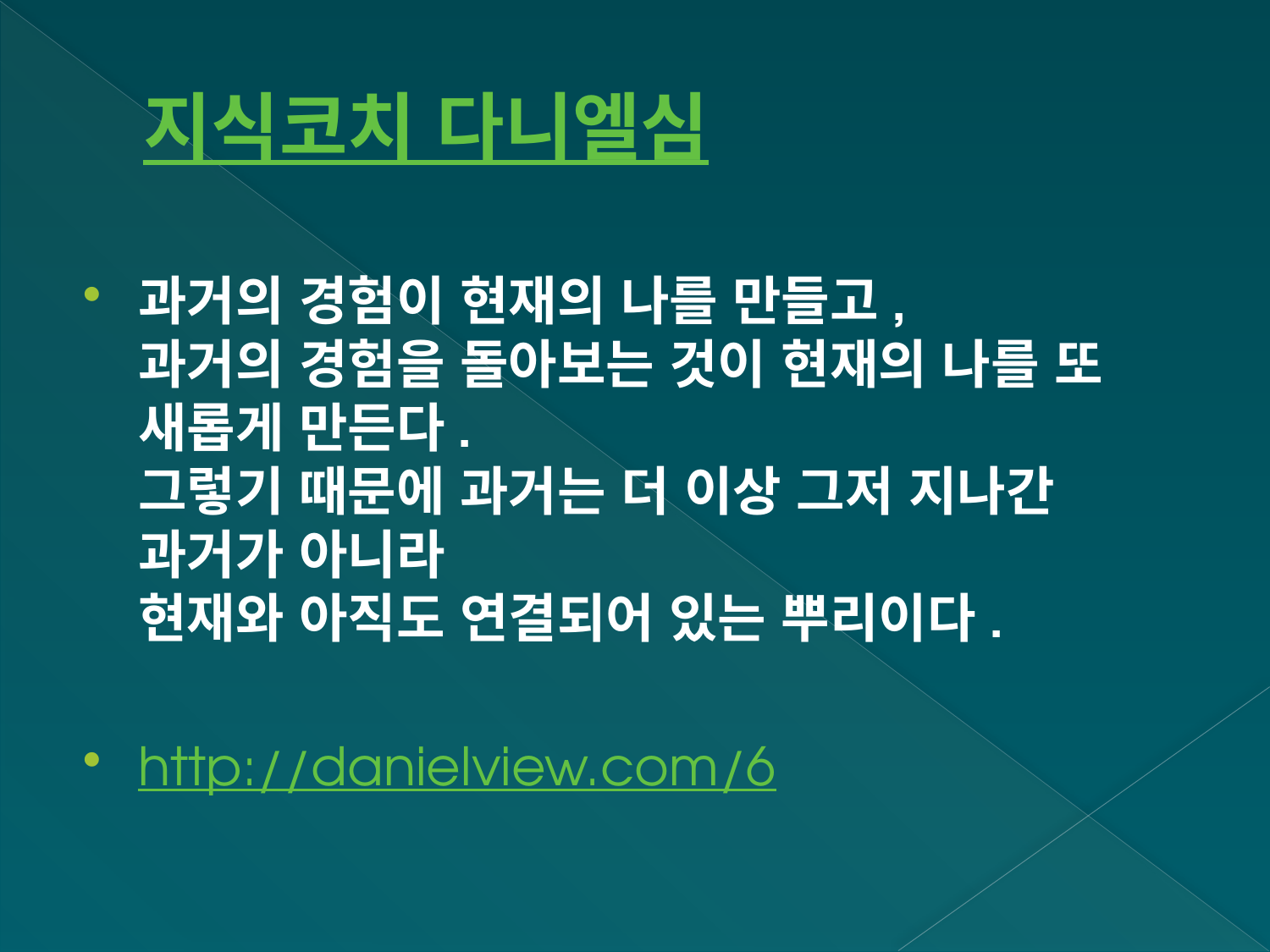

# 지식코치 다니엘심
과거의 경험이 현재의 나를 만들고,
과거의 경험을 돌아보는 것이 현재의 나를 또 새롭게 만든다.
그렇기 때문에 과거는 더 이상 그저 지나간 과거가 아니라
현재와 아직도 연결되어 있는 뿌리이다.

http://danielview.com/6